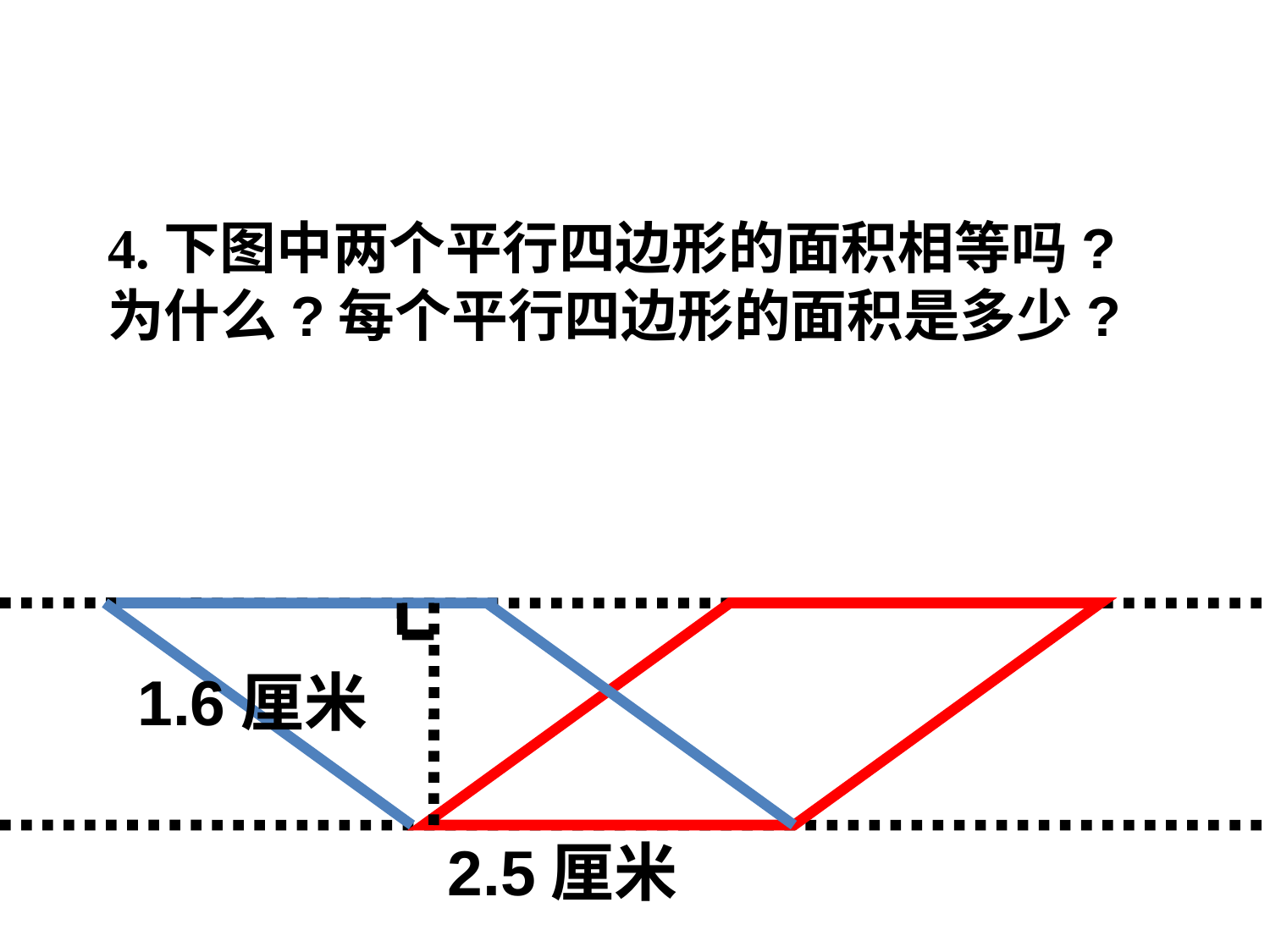

4.下图中两个平行四边形的面积相等吗? 为什么?每个平行四边形的面积是多少?

1.6厘米

2.5厘米